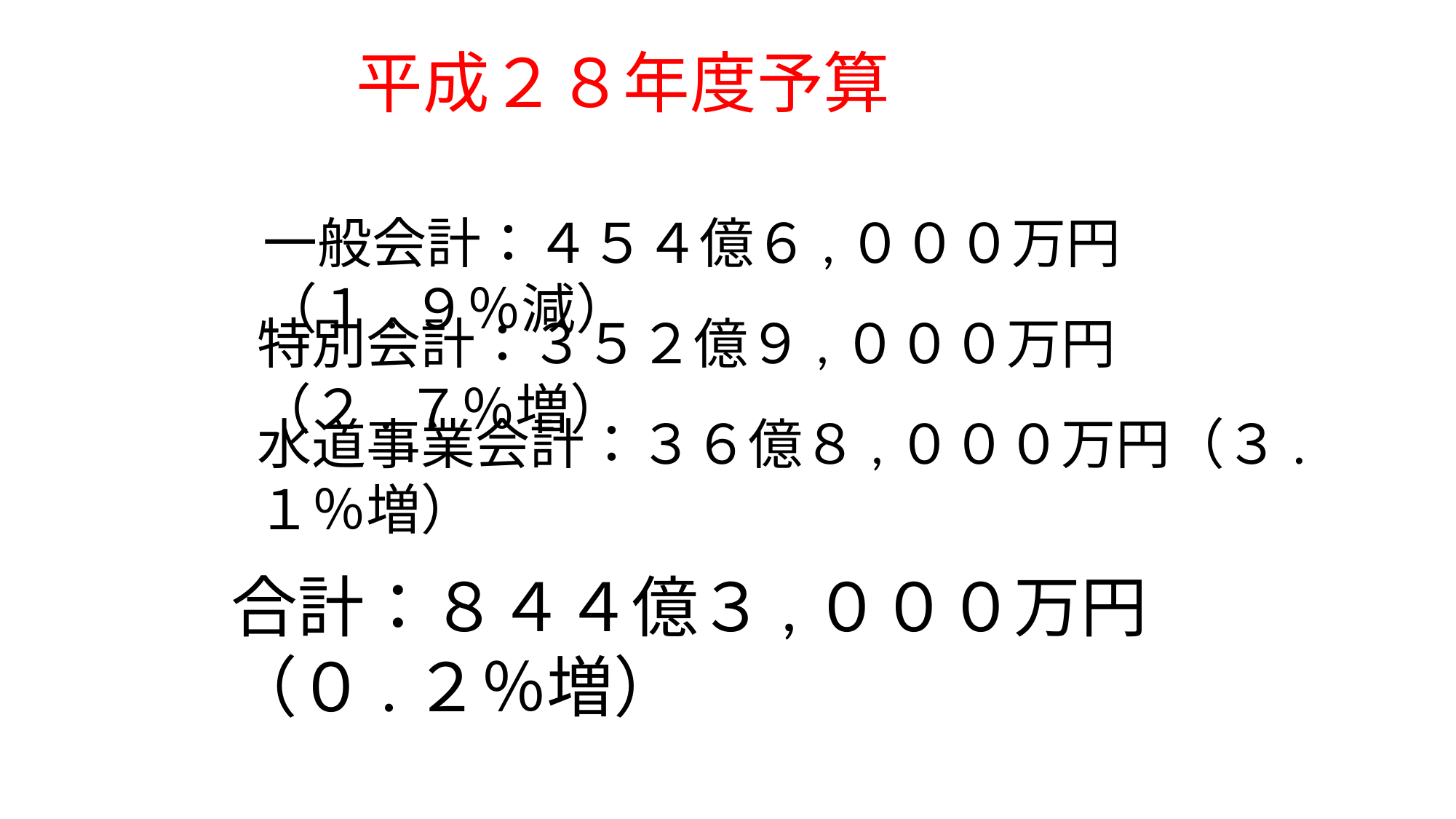

平成２８年度予算
一般会計：４５４億６,０００万円（１.９％減）
特別会計：３５２億９,０００万円（２.７％増）
水道事業会計：３６億８,０００万円（３.１％増）
合計：８４４億３,０００万円（０.２％増）